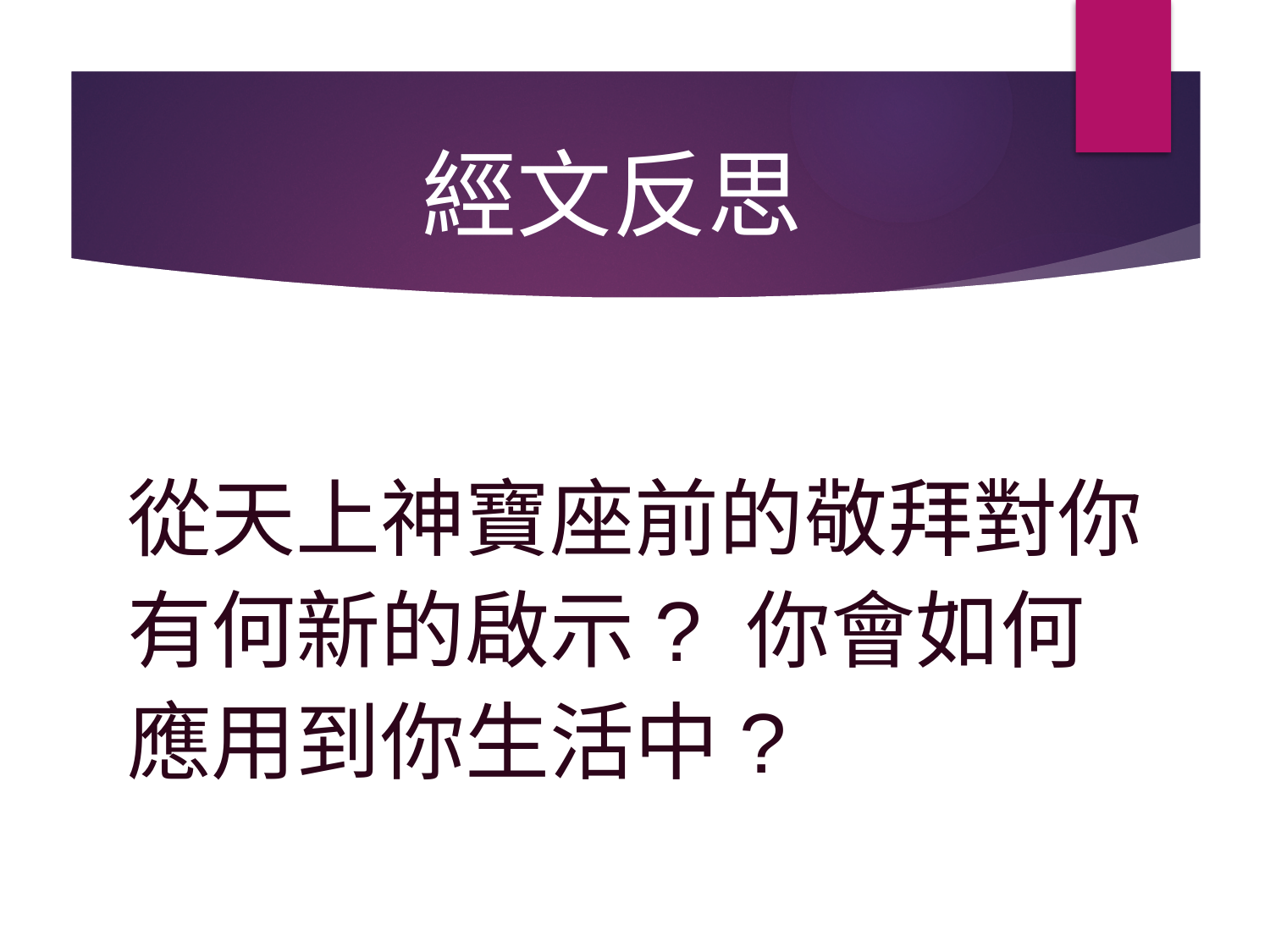

# 經文反思
從天上神寶座前的敬拜對你有何新的啟示? 你會如何應用到你生活中?